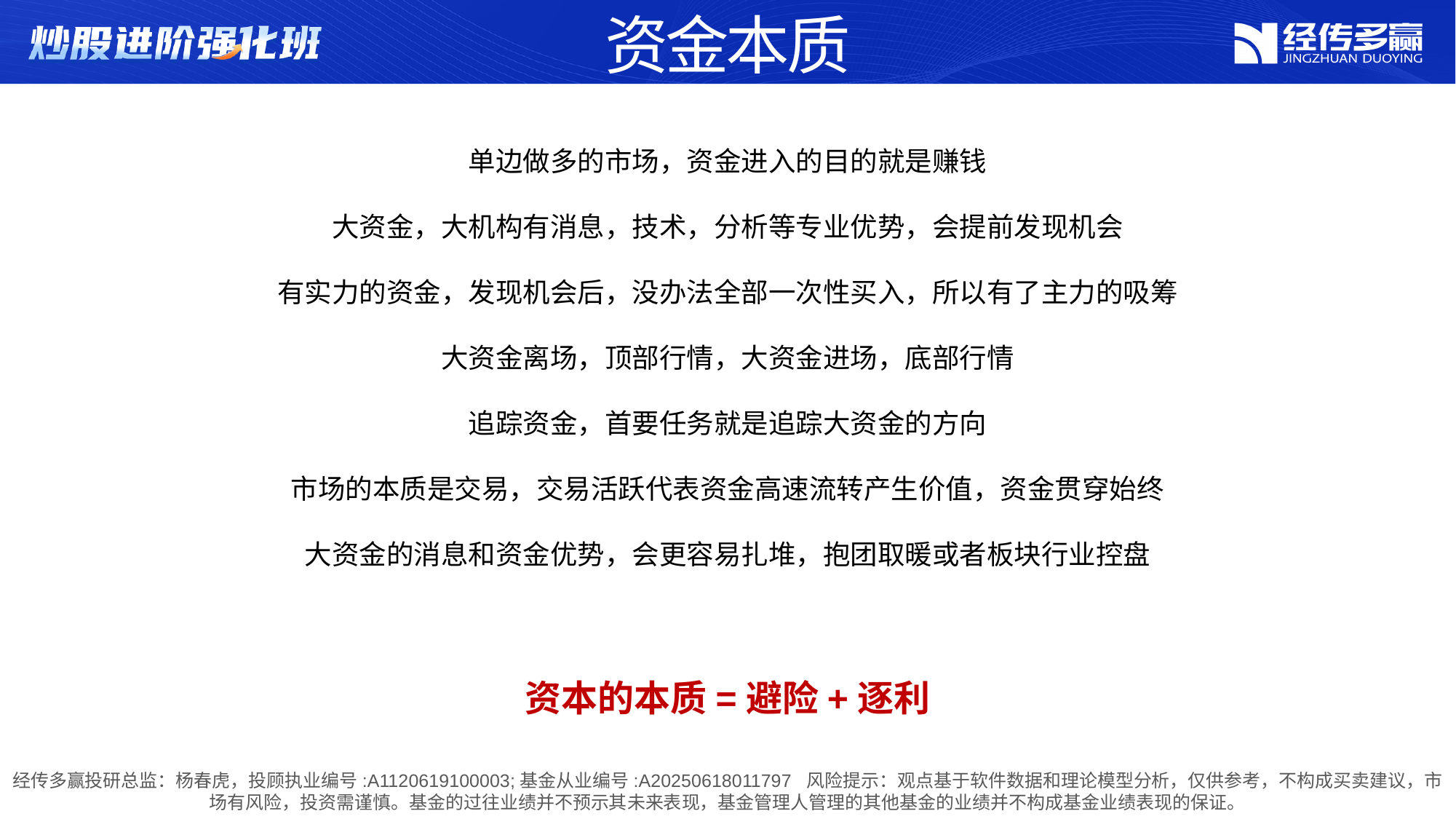

资金本质
单边做多的市场，资金进入的目的就是赚钱

大资金，大机构有消息，技术，分析等专业优势，会提前发现机会

有实力的资金，发现机会后，没办法全部一次性买入，所以有了主力的吸筹

大资金离场，顶部行情，大资金进场，底部行情

追踪资金，首要任务就是追踪大资金的方向

市场的本质是交易，交易活跃代表资金高速流转产生价值，资金贯穿始终

大资金的消息和资金优势，会更容易扎堆，抱团取暖或者板块行业控盘

资本的本质=避险+逐利